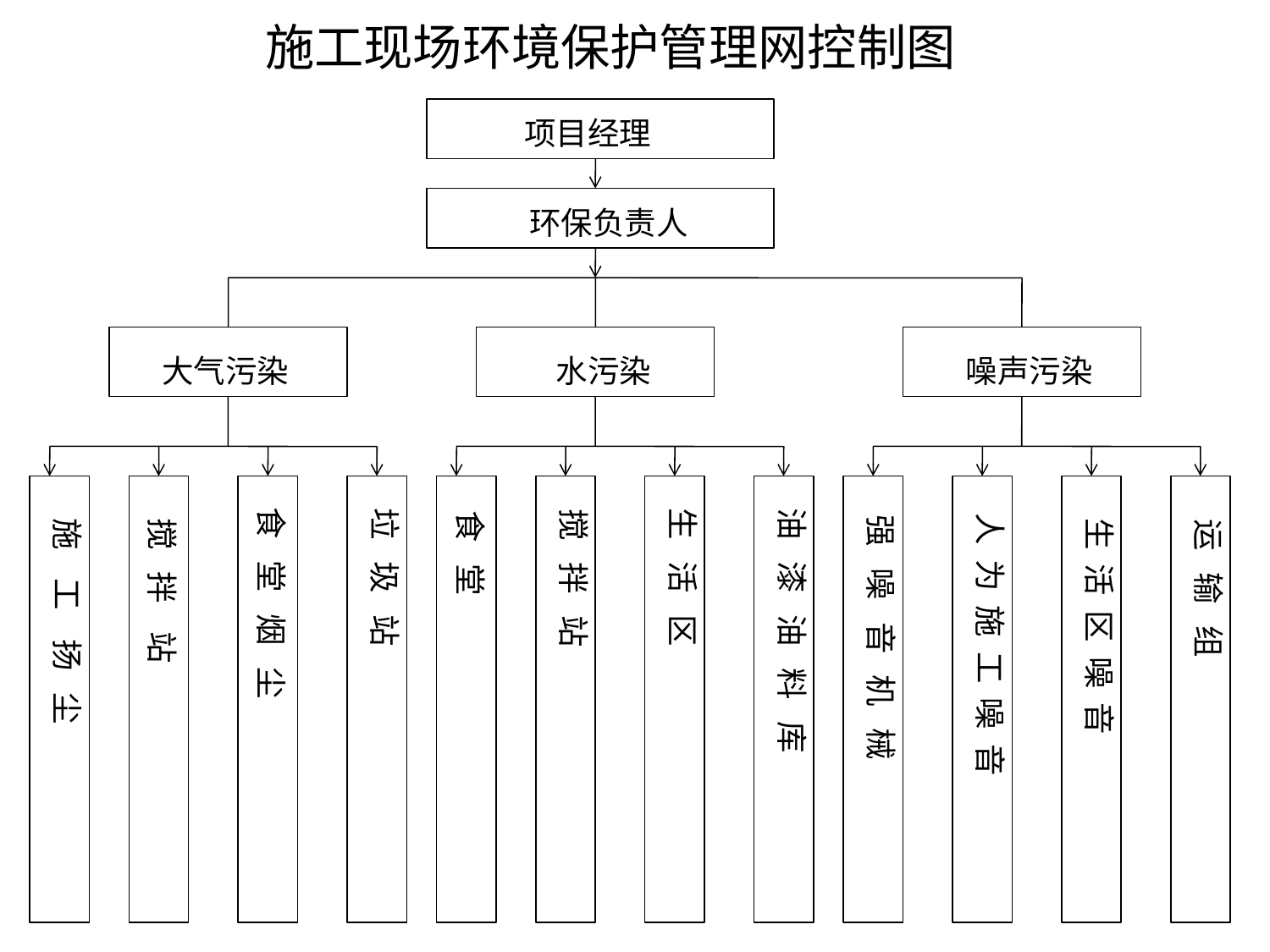

施工现场环境保护管理网控制图

项目经理

环保负责人
项目经理
项目经理
项目经理
大气污染
水污染
噪声污染

食   堂   烟   尘
垃   圾   站
生   活   区
油   漆   油   料   库
搅   拌   站
食   堂
人  为  施  工  噪  音
强   噪   音   机   械
施    工    扬   尘
搅   拌    站
生  活  区  噪  音
运   输   组